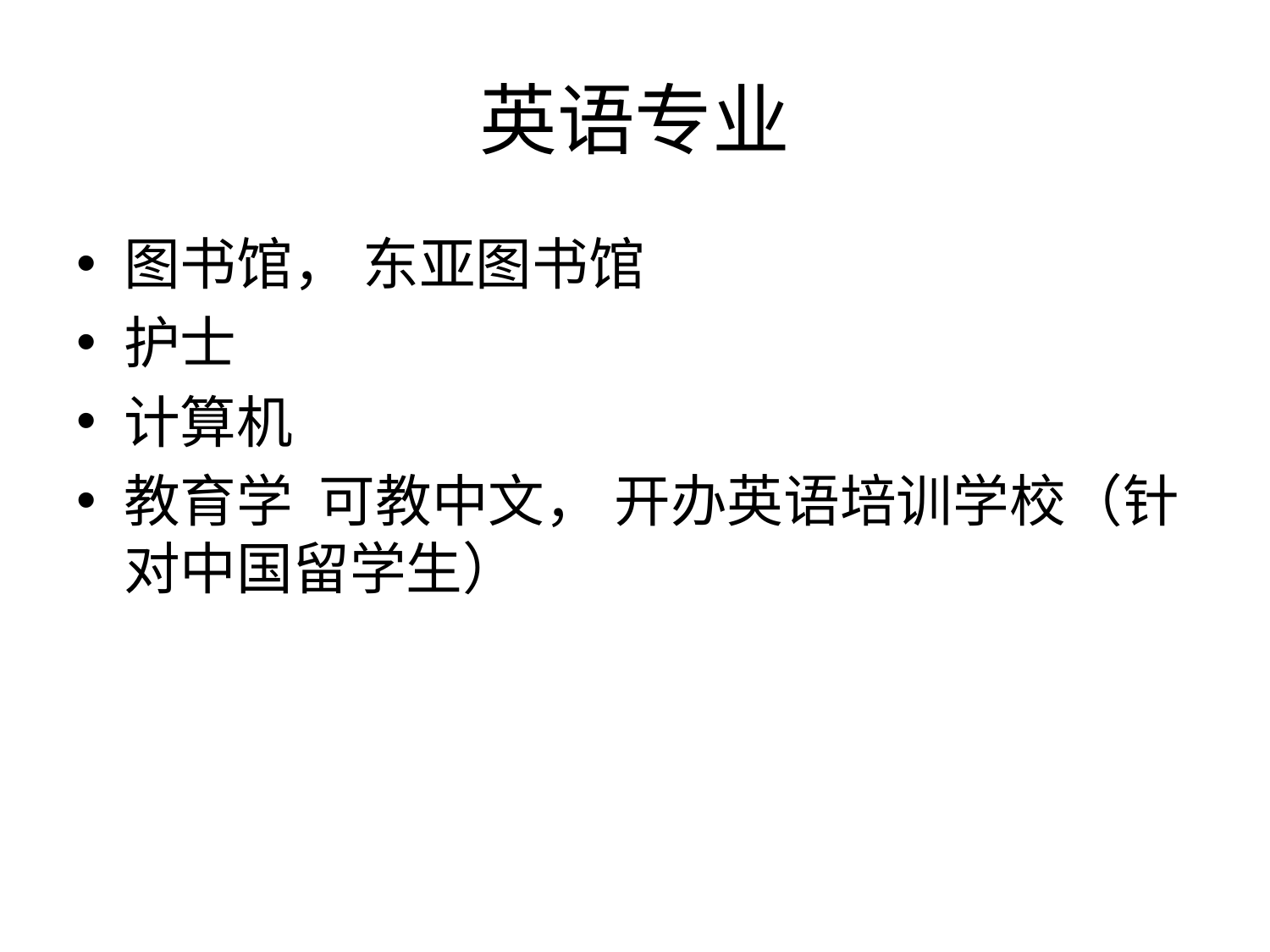

# 英语专业
图书馆， 东亚图书馆
护士
计算机
教育学  可教中文， 开办英语培训学校（针对中国留学生）